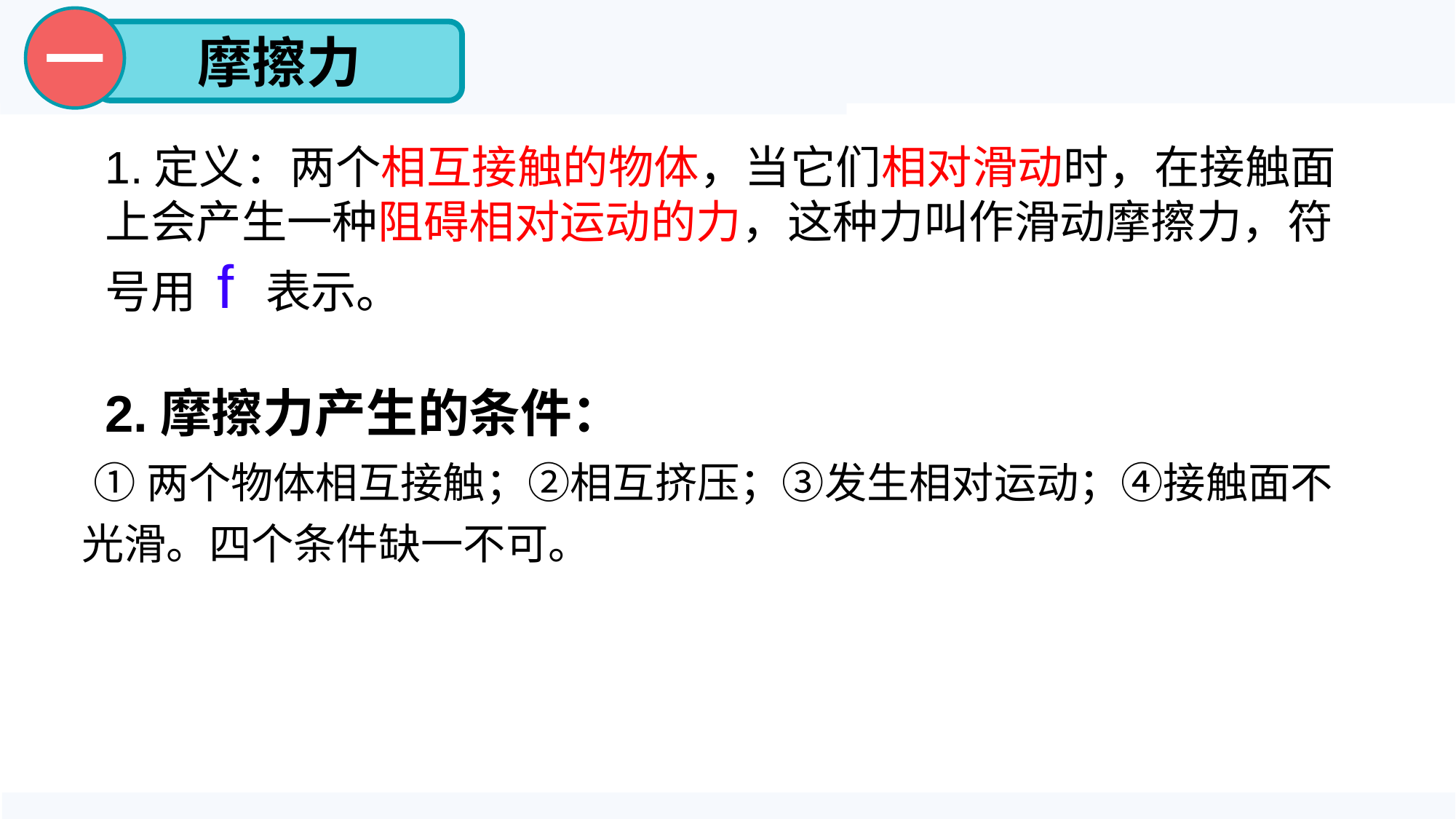

一
摩擦力

1.定义：两个相互接触的物体，当它们相对滑动时，在接触面上会产生一种阻碍相对运动的力，这种力叫作滑动摩擦力，符号用 f 表示。
2.摩擦力产生的条件：
①两个物体相互接触；②相互挤压；③发生相对运动；④接触面不光滑。四个条件缺一不可。